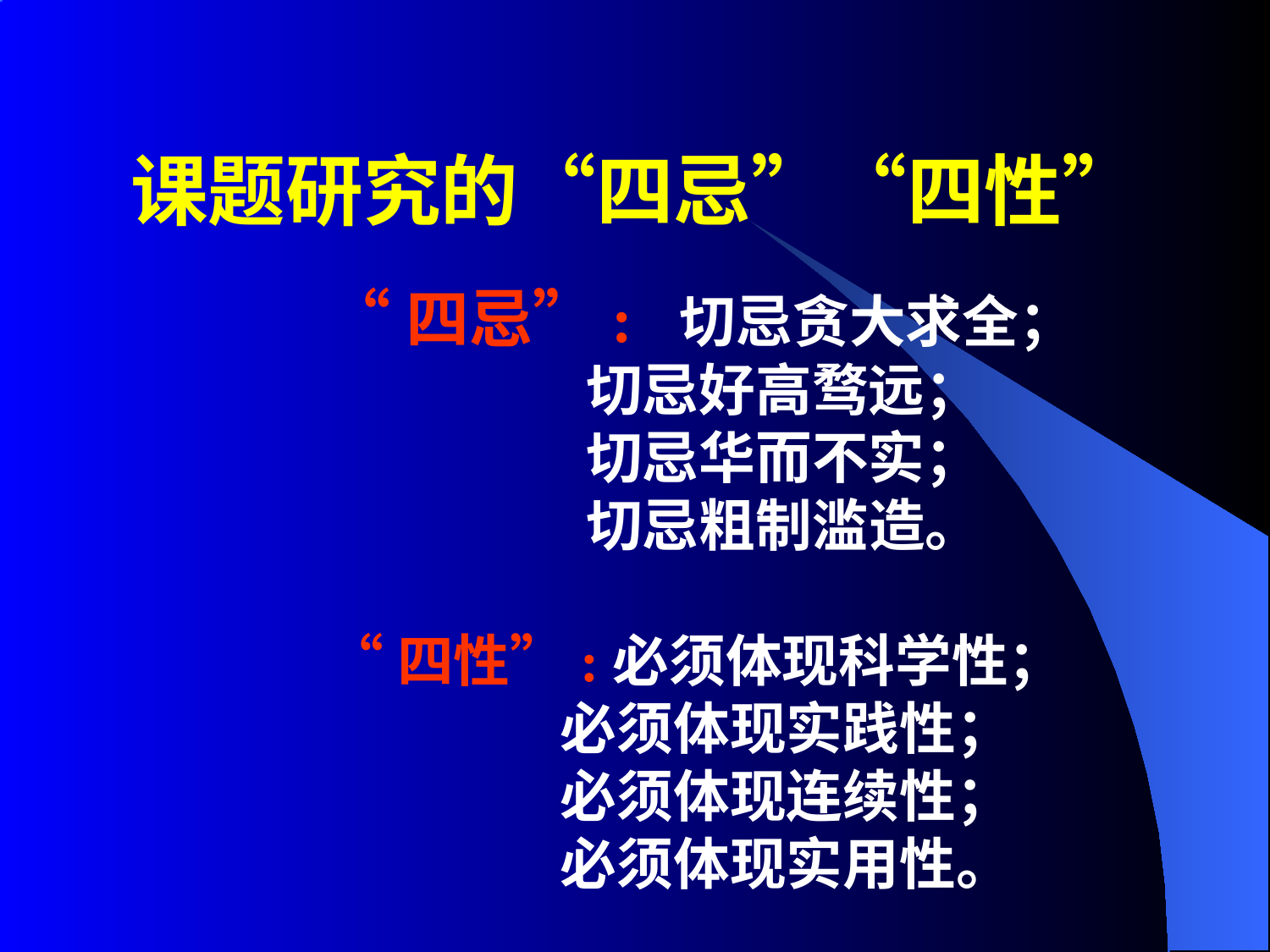

课题研究的“四忌”“四性”
“四忌”:  切忌贪大求全；
                   切忌好高骛远；
                   切忌华而不实；
                   切忌粗制滥造。

“四性”:必须体现科学性；
                 必须体现实践性；
                 必须体现连续性；
                 必须体现实用性。